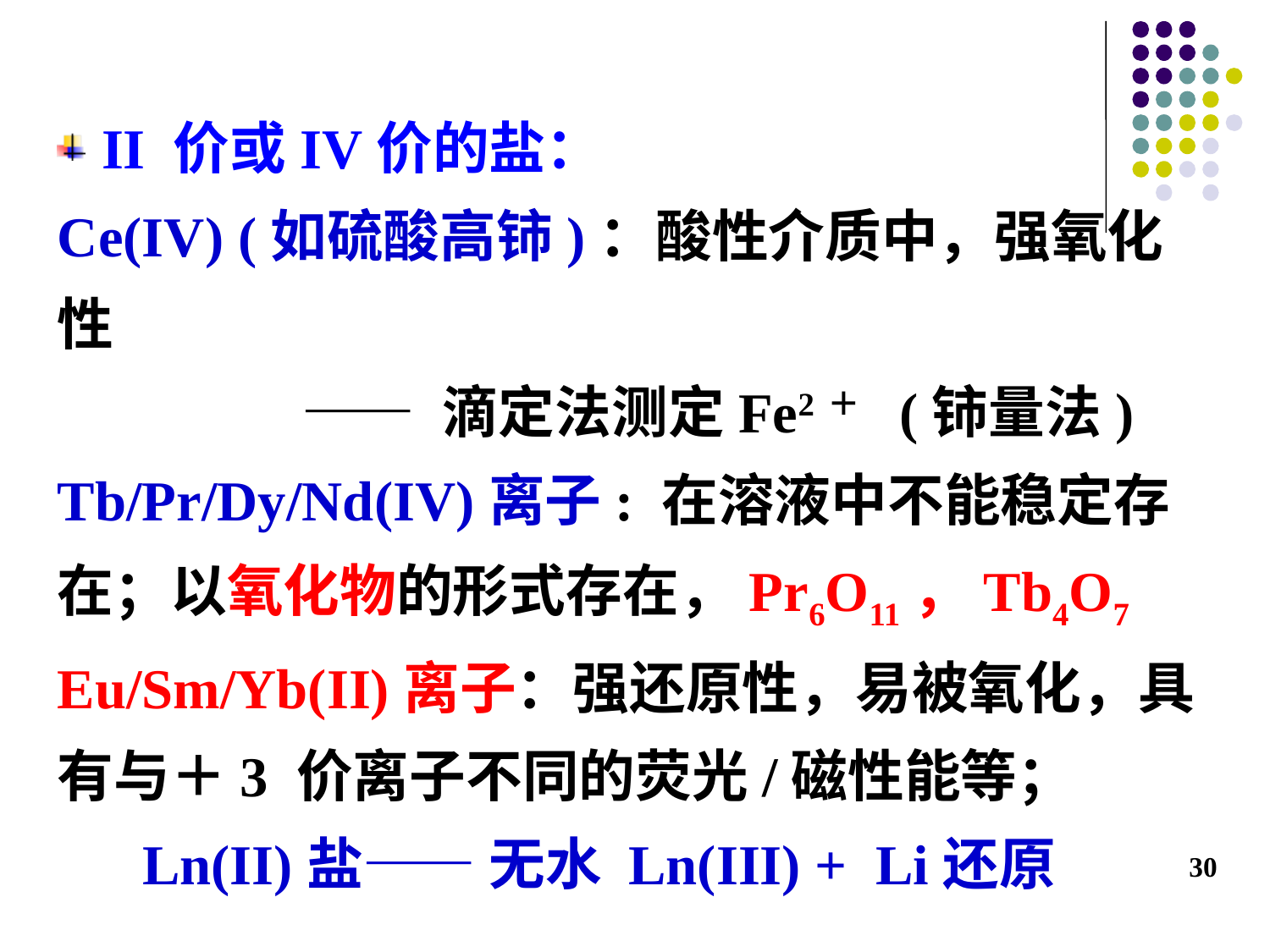

II 价或IV价的盐：
Ce(IV) (如硫酸高铈)：酸性介质中，强氧化性
                   —— 滴定法测定Fe2＋  (铈量法)
Tb/Pr/Dy/Nd(IV)离子: 在溶液中不能稳定存在；以氧化物的形式存在，Pr6O11，Tb4O7
Eu/Sm/Yb(II)离子：强还原性，易被氧化，具有与＋3 价离子不同的荧光/磁性能等；
      Ln(II)盐—— 无水 Ln(III) +  Li还原
30